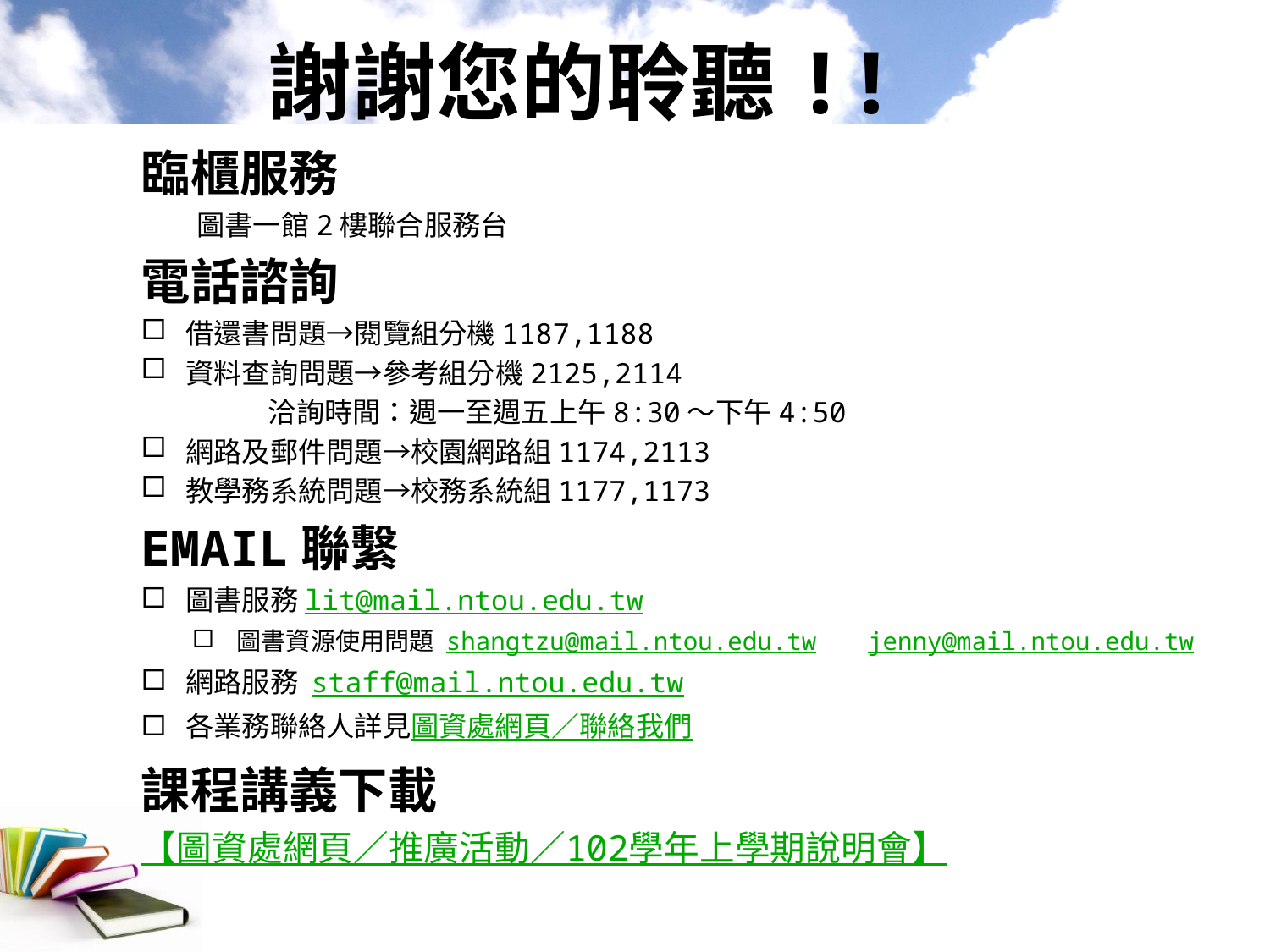

# 謝謝您的聆聽!!
臨櫃服務
圖書一館2樓聯合服務台
電話諮詢
借還書問題→閱覽組分機1187,1188
資料查詢問題→參考組分機2125,2114
　　	洽詢時間：週一至週五上午8:30～下午4:50
網路及郵件問題→校園網路組1174,2113
教學務系統問題→校務系統組1177,1173
EMAIL聯繫
圖書服務lit@mail.ntou.edu.tw
圖書資源使用問題 shangtzu@mail.ntou.edu.tw 　jenny@mail.ntou.edu.tw
網路服務 staff@mail.ntou.edu.tw
各業務聯絡人詳見圖資處網頁／聯絡我們
課程講義下載
【圖資處網頁／推廣活動／102學年上學期說明會】